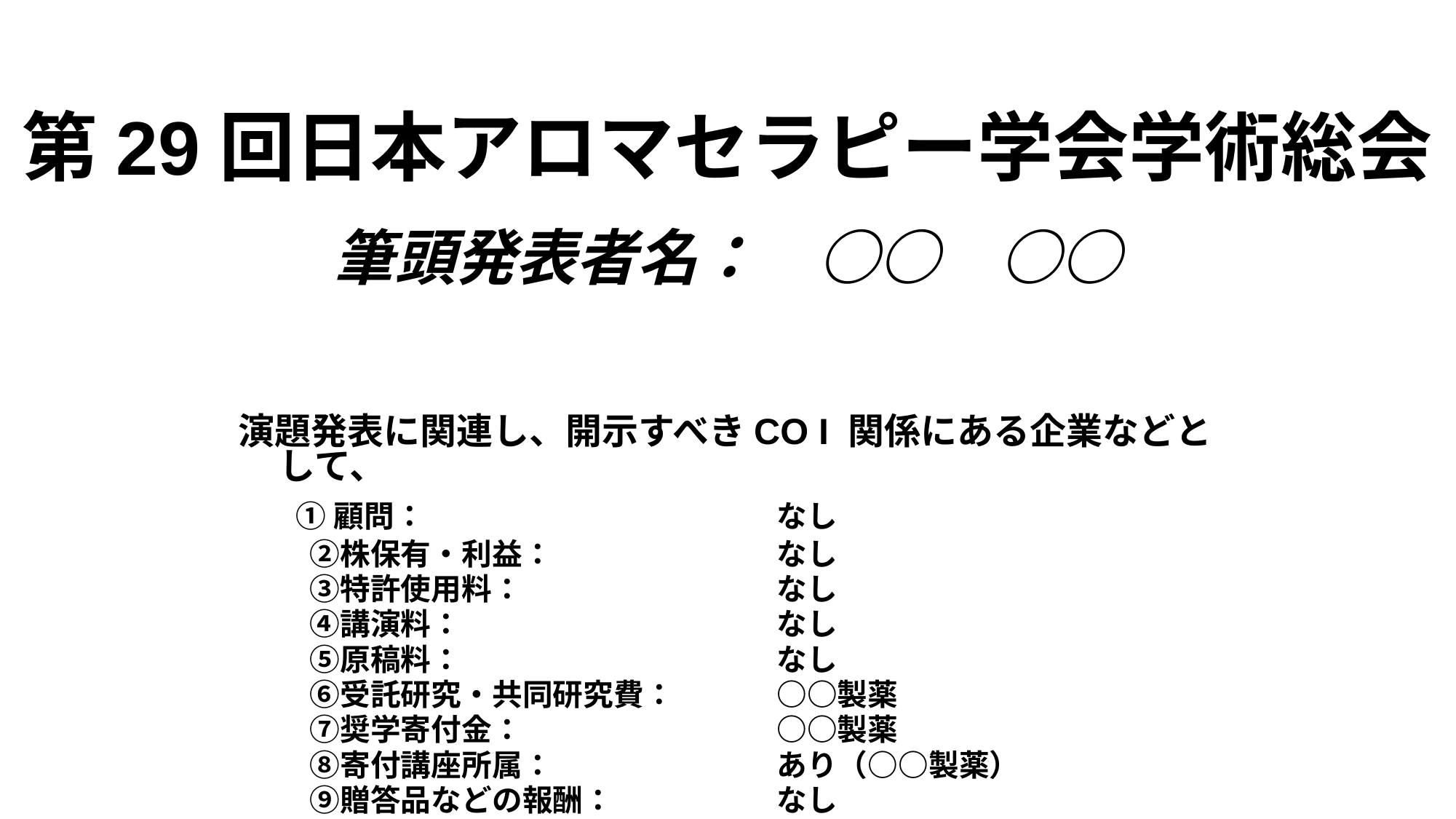

# 第29回日本アロマセラピー学会学術総会 　 筆頭発表者名：　○○　○○
演題発表に関連し、開示すべきCO I 関係にある企業などとして、
	  ①顧問：			　　なし
	　②株保有・利益：		　　なし
	　③特許使用料：		　　なし
	　④講演料：			　　なし
	　⑤原稿料：			　　なし
	　⑥受託研究・共同研究費：	　　○○製薬
	　⑦奨学寄付金：		　　○○製薬
	　⑧寄付講座所属：		　　あり（○○製薬）
	　⑨贈答品などの報酬：	　　なし